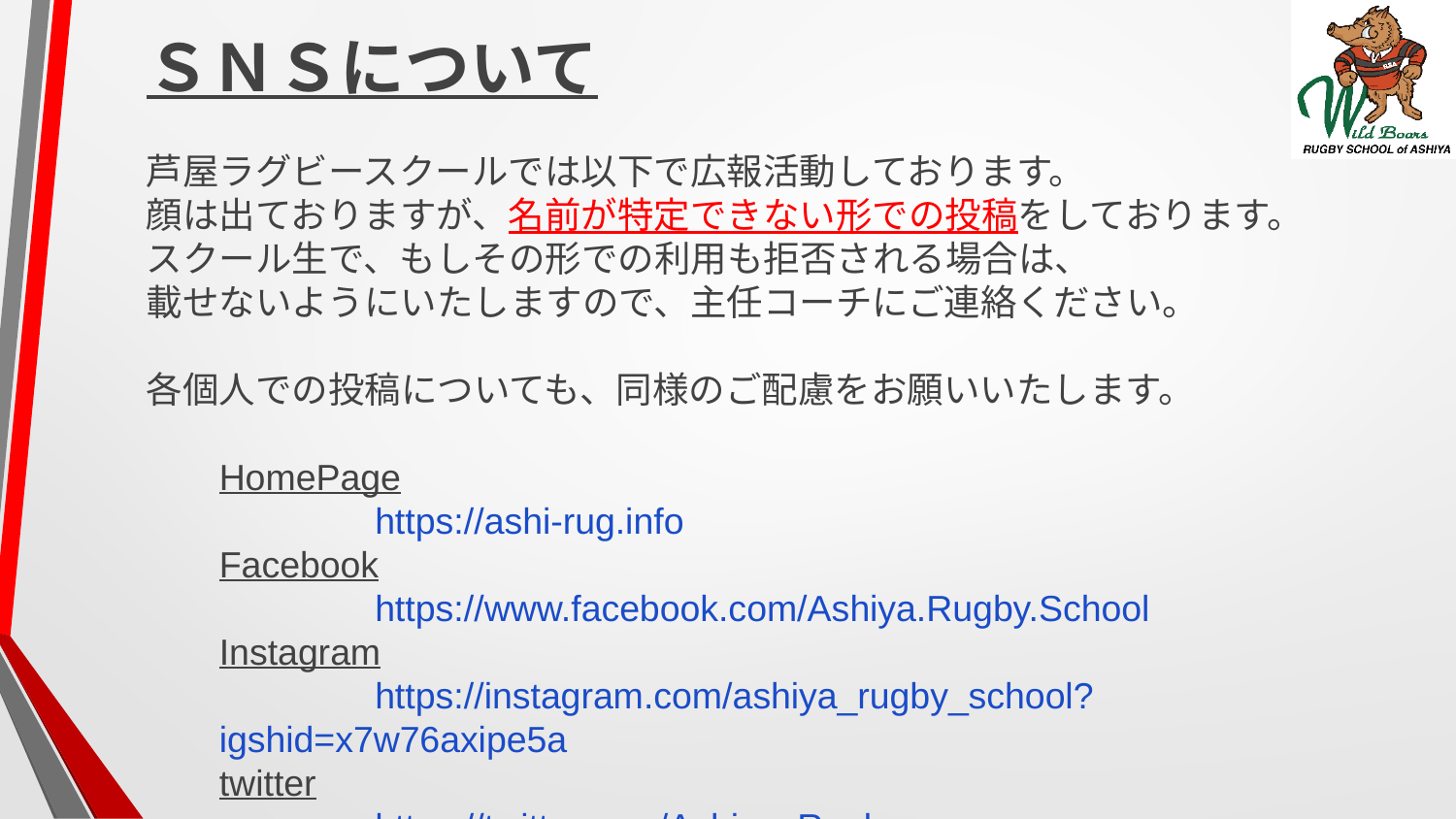

ＳＮＳについて

芦屋ラグビースクールでは以下で広報活動しております。
顔は出ておりますが、名前が特定できない形での投稿をしております。
スクール生で、もしその形での利用も拒否される場合は、
載せないようにいたしますので、主任コーチにご連絡ください。

各個人での投稿についても、同様のご配慮をお願いいたします。

HomePage
	 https://ashi-rug.info
Facebook
	 https://www.facebook.com/Ashiya.Rugby.School
Instagram
	 https://instagram.com/ashiya_rugby_school?igshid=x7w76axipe5a
twitter
	 https://twitter.com/Ashiya_Rugby